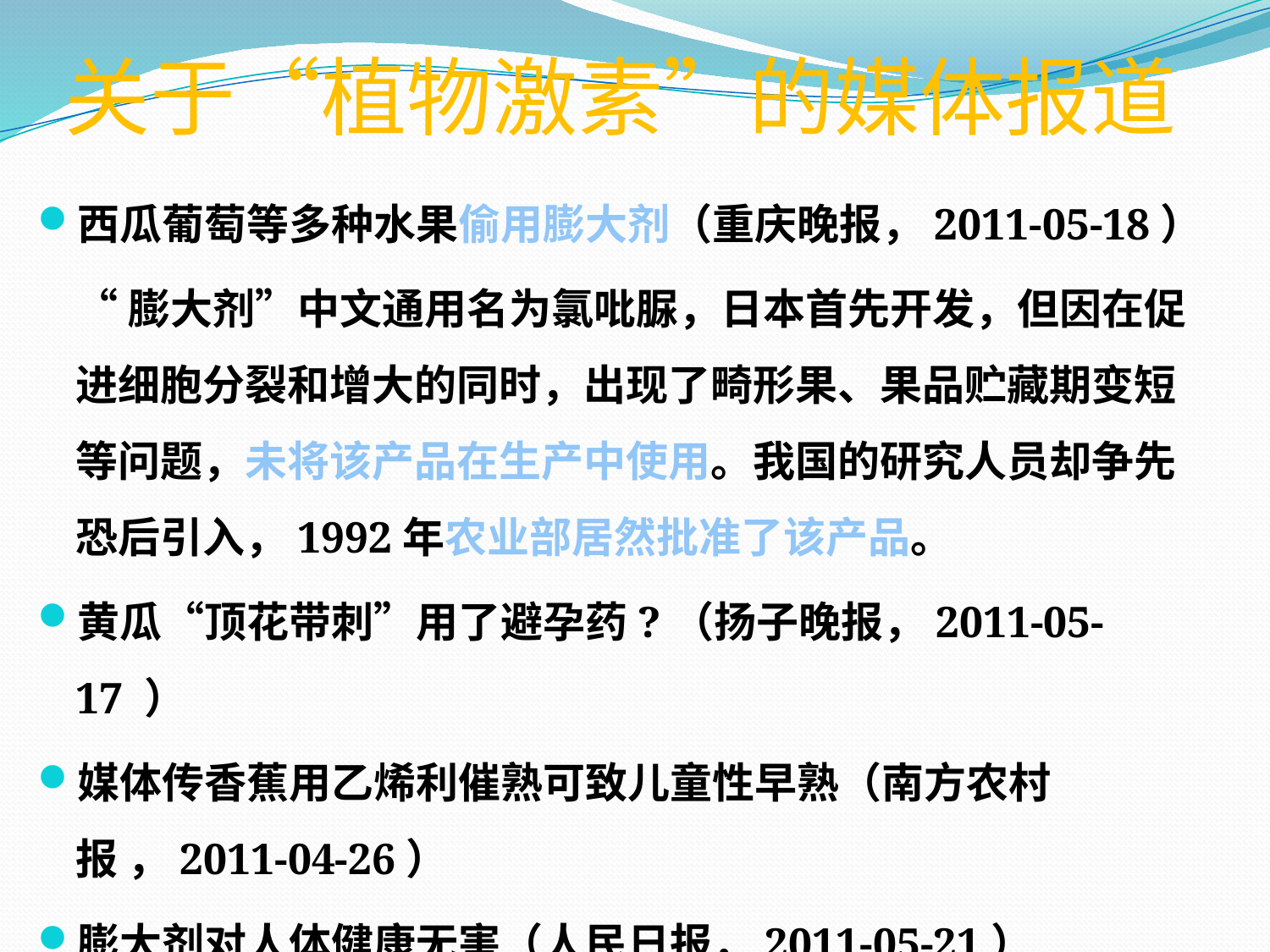

# 关于“植物激素”的媒体报道
西瓜葡萄等多种水果偷用膨大剂（重庆晚报，2011-05-18）
    “膨大剂”中文通用名为氯吡脲，日本首先开发，但因在促进细胞分裂和增大的同时，出现了畸形果、果品贮藏期变短等问题，未将该产品在生产中使用。我国的研究人员却争先恐后引入，1992年农业部居然批准了该产品。
黄瓜“顶花带刺”用了避孕药?（扬子晚报，2011-05-17 ）
媒体传香蕉用乙烯利催熟可致儿童性早熟（南方农村报 ，2011-04-26）
膨大剂对人体健康无害（人民日报，2011-05-21）